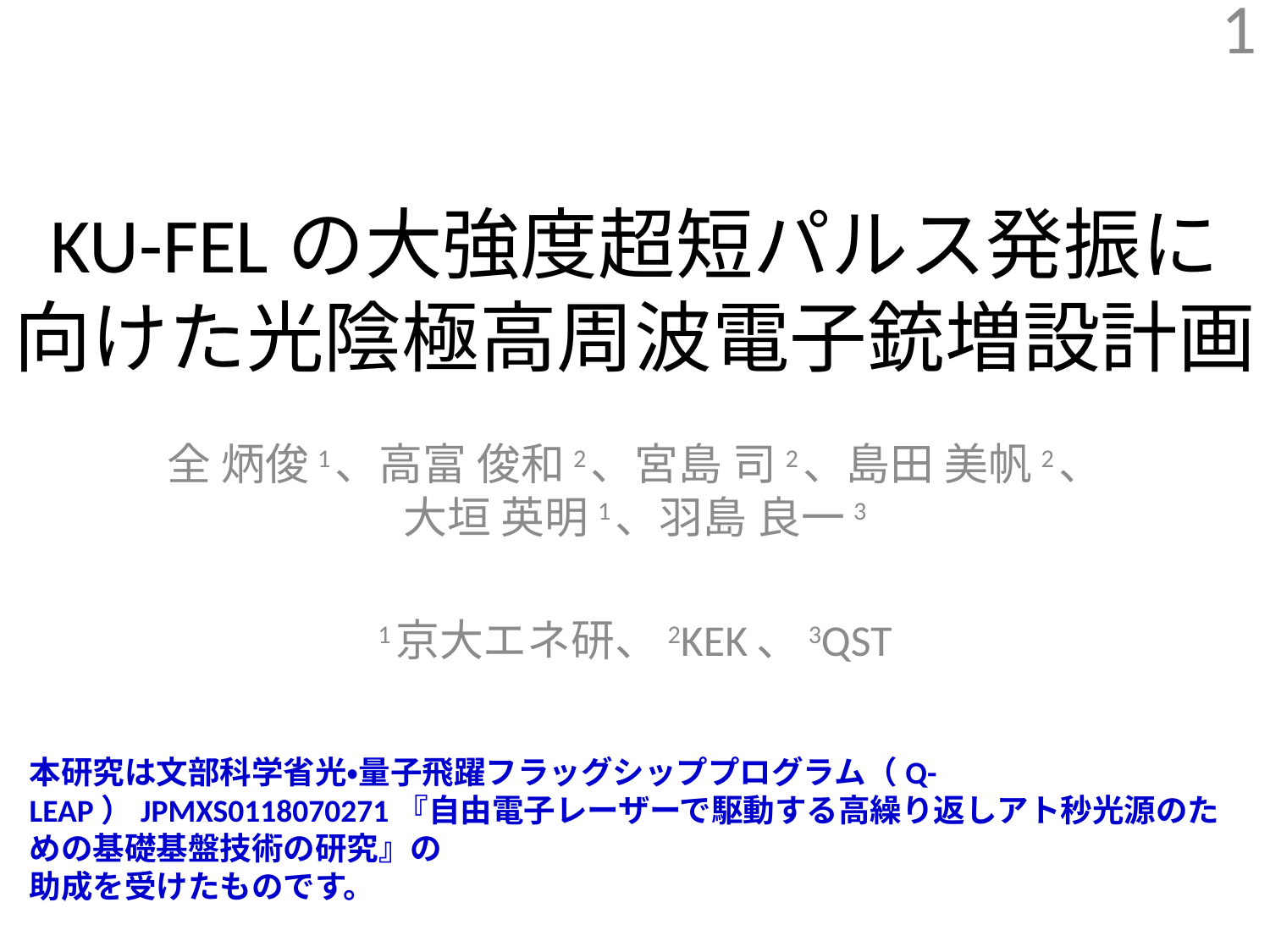

1
# KU-FELの大強度超短パルス発振に 向けた光陰極高周波電子銃増設計画
全 炳俊1、高富 俊和2、宮島 司2、島田 美帆2、
大垣 英明1、羽島 良一3

1京大エネ研、2KEK、3QST
本研究は文部科学省光・量子飛躍フラッグシッププログラム（Q-LEAP）JPMXS0118070271『自由電子レーザーで駆動する高繰り返しアト秒光源のための基礎基盤技術の研究』の
助成を受けたものです。